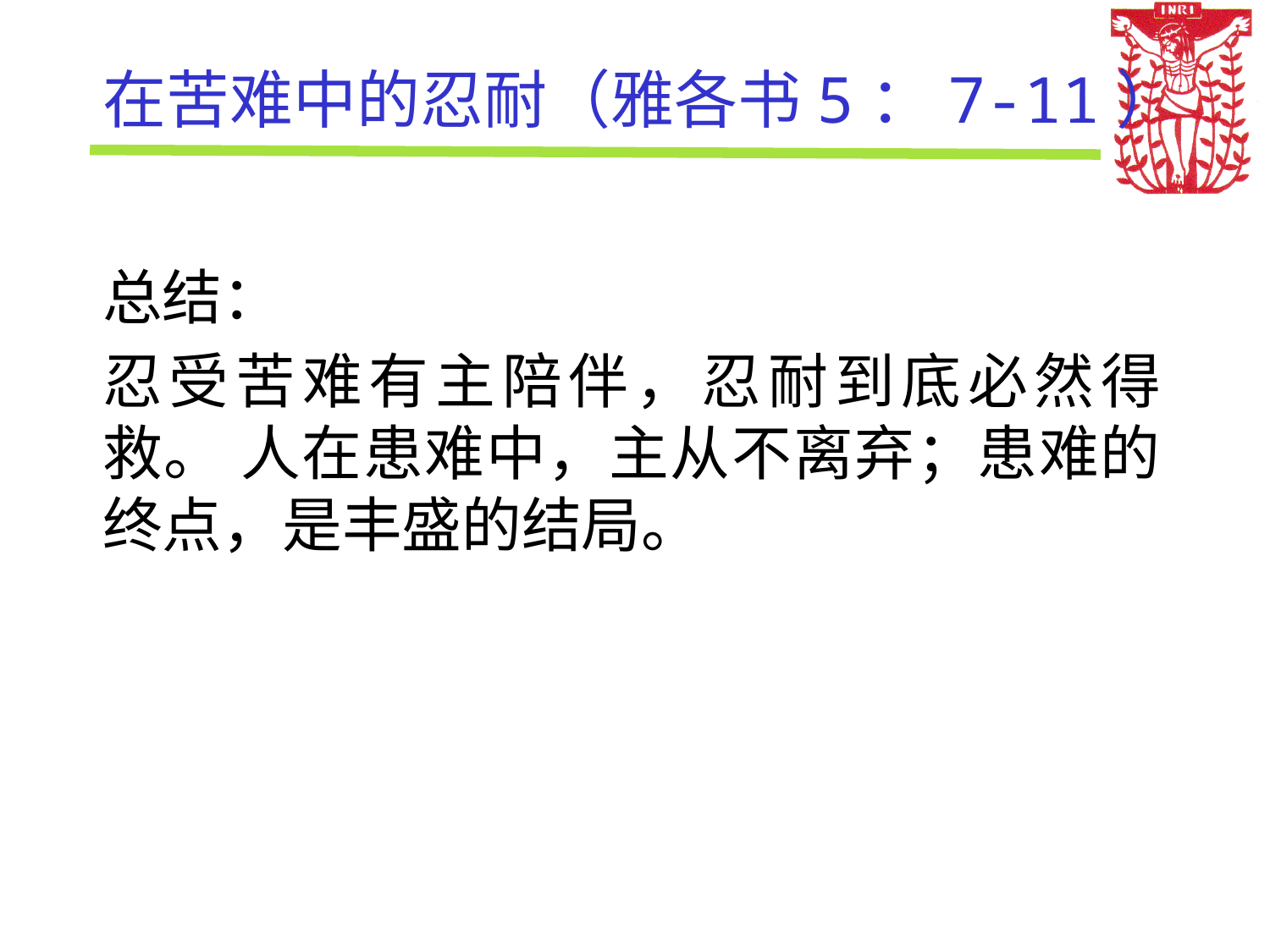

# 在苦难中的忍耐（雅各书5：7-11）

总结：
忍受苦难有主陪伴，忍耐到底必然得救。 人在患难中，主从不离弃；患难的终点，是丰盛的结局。